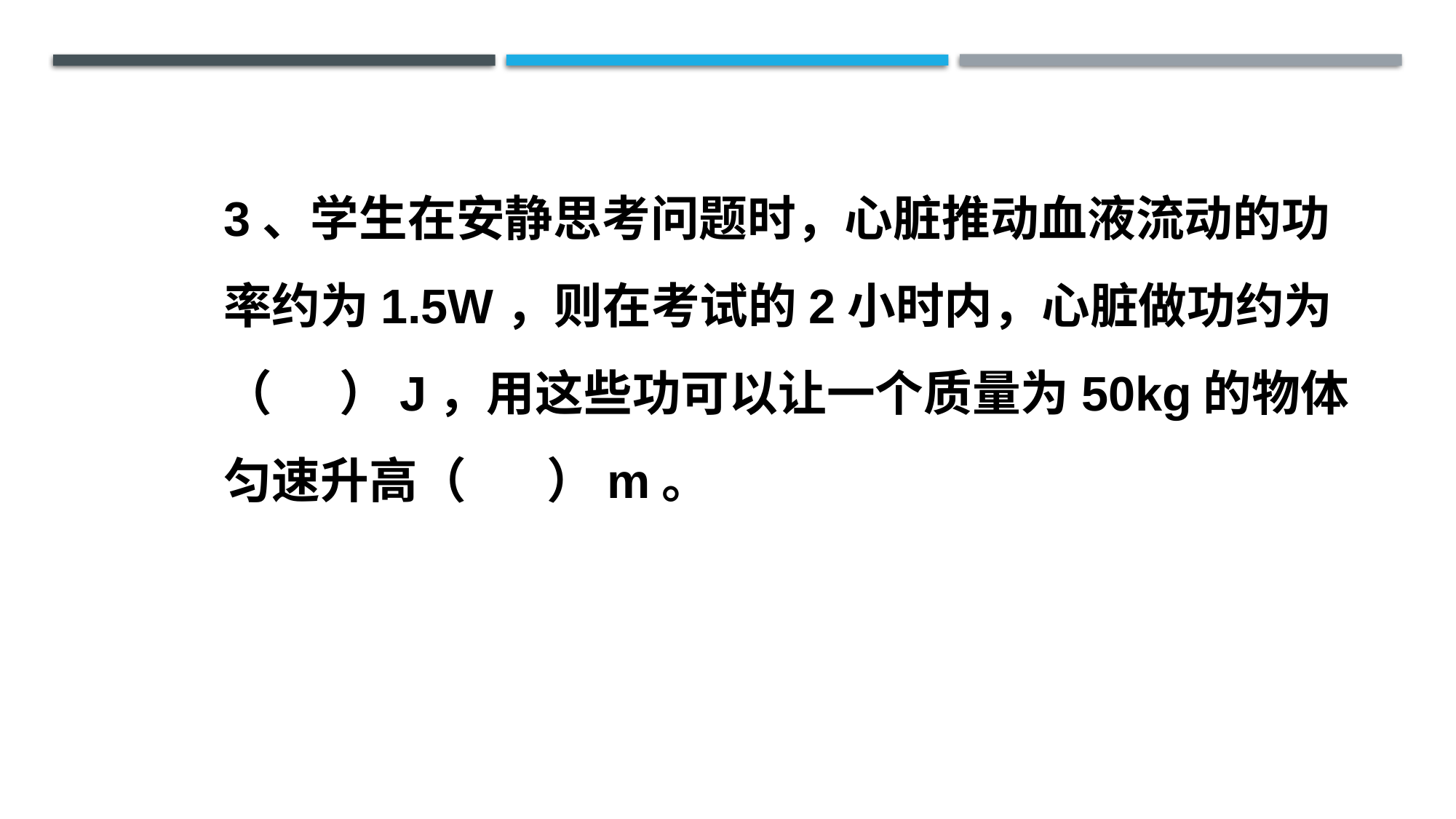

3、学生在安静思考问题时，心脏推动血液流动的功率约为1.5W，则在考试的2小时内，心脏做功约为（     ）J，用这些功可以让一个质量为50kg的物体匀速升高（      ）m。